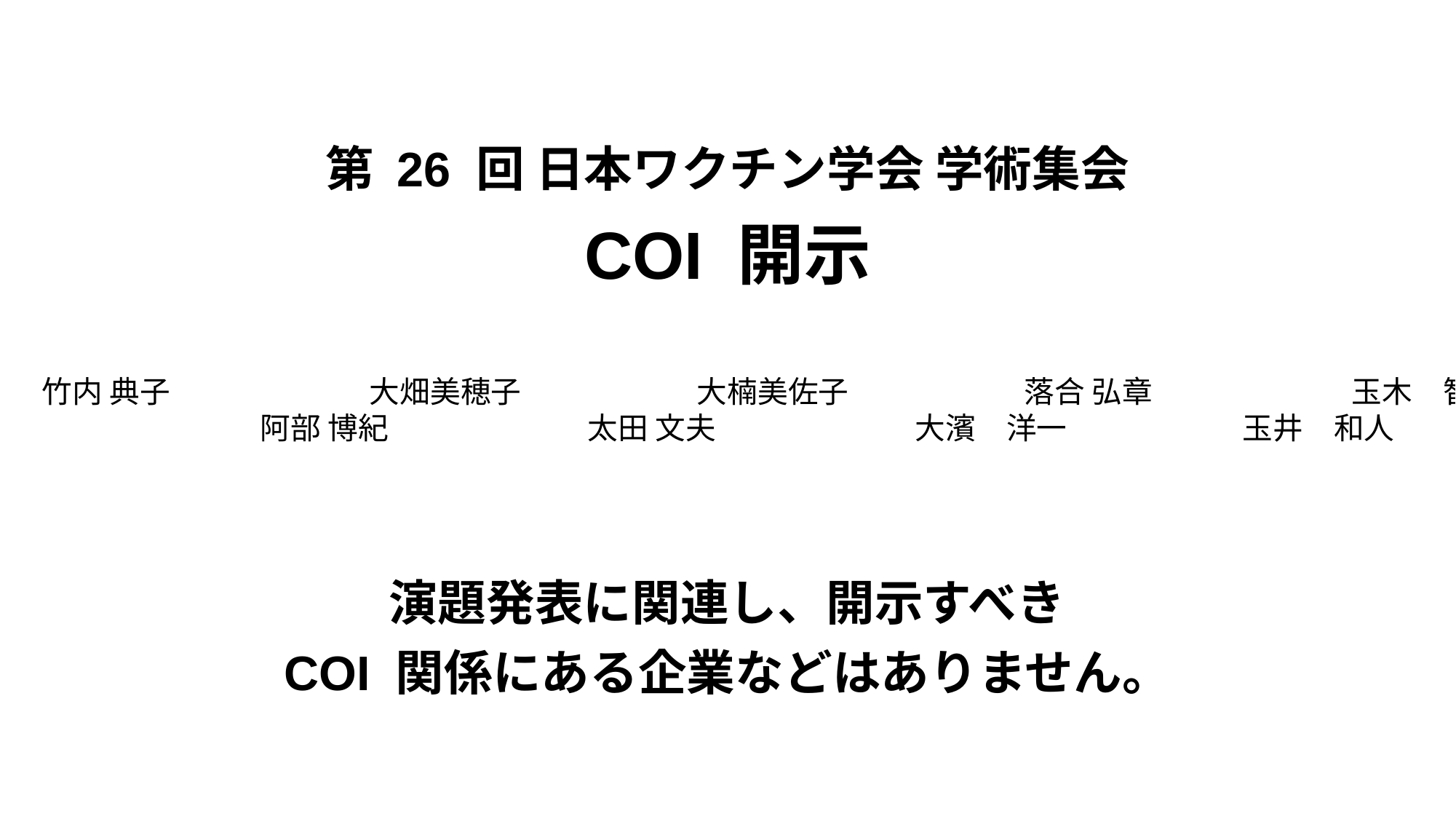

第 26 回 日本ワクチン学会 学術集会
COI 開示
発表者名	：	竹下 健一		竹内 典子		大畑美穂子		大楠美佐子		落合 弘章		玉木　智彦
								阿部 博紀		太田 文夫		大濱　洋一		玉井　和人		原木 真名		石和田稔彦
演題発表に関連し、開示すべき
COI 関係にある企業などはありません。